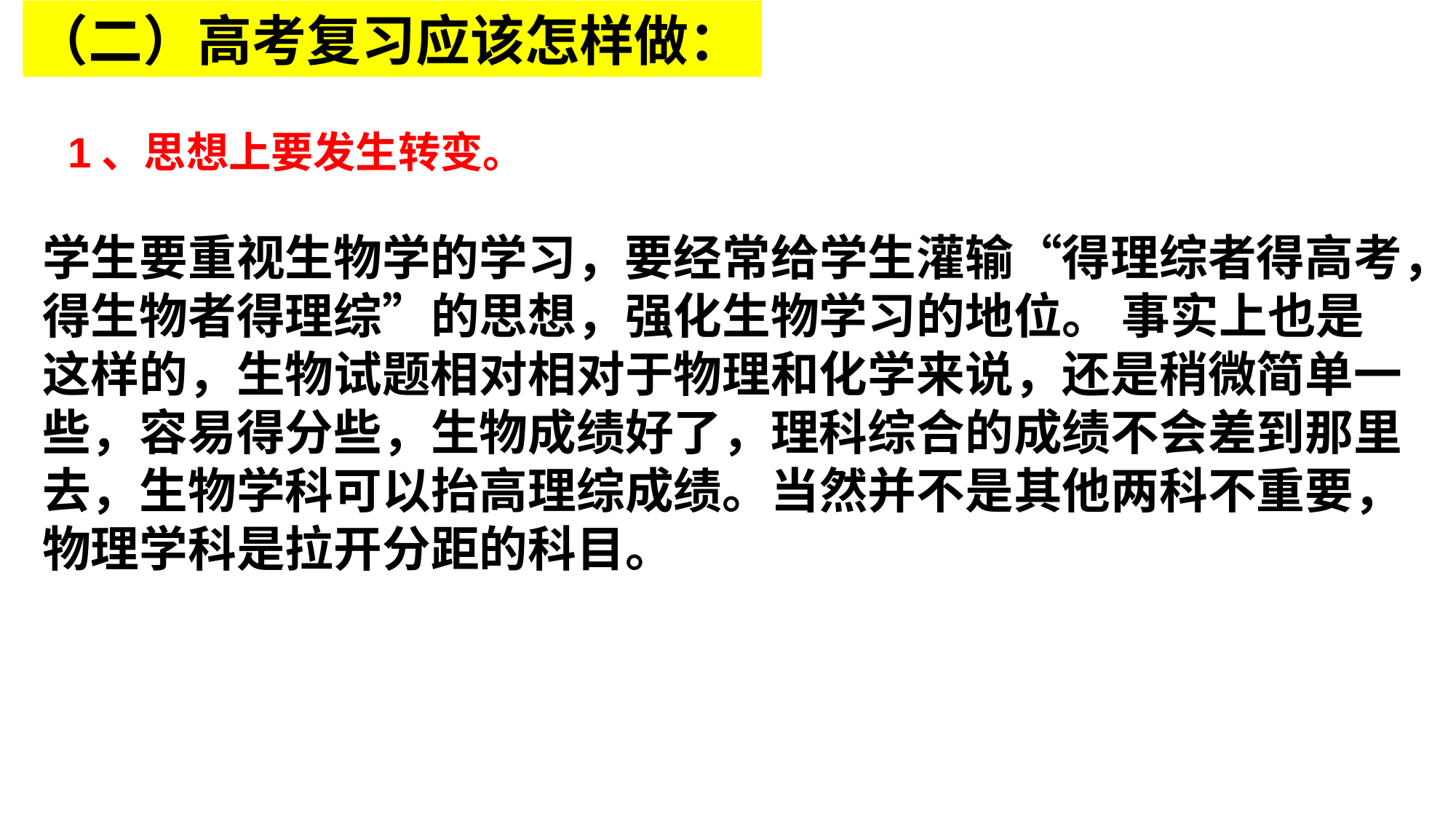

（二）高考复习应该怎样做：
 1、思想上要发生转变。

学生要重视生物学的学习，要经常给学生灌输“得理综者得高考，得生物者得理综”的思想，强化生物学习的地位。 事实上也是这样的，生物试题相对相对于物理和化学来说，还是稍微简单一些，容易得分些，生物成绩好了，理科综合的成绩不会差到那里去，生物学科可以抬高理综成绩。当然并不是其他两科不重要，物理学科是拉开分距的科目。